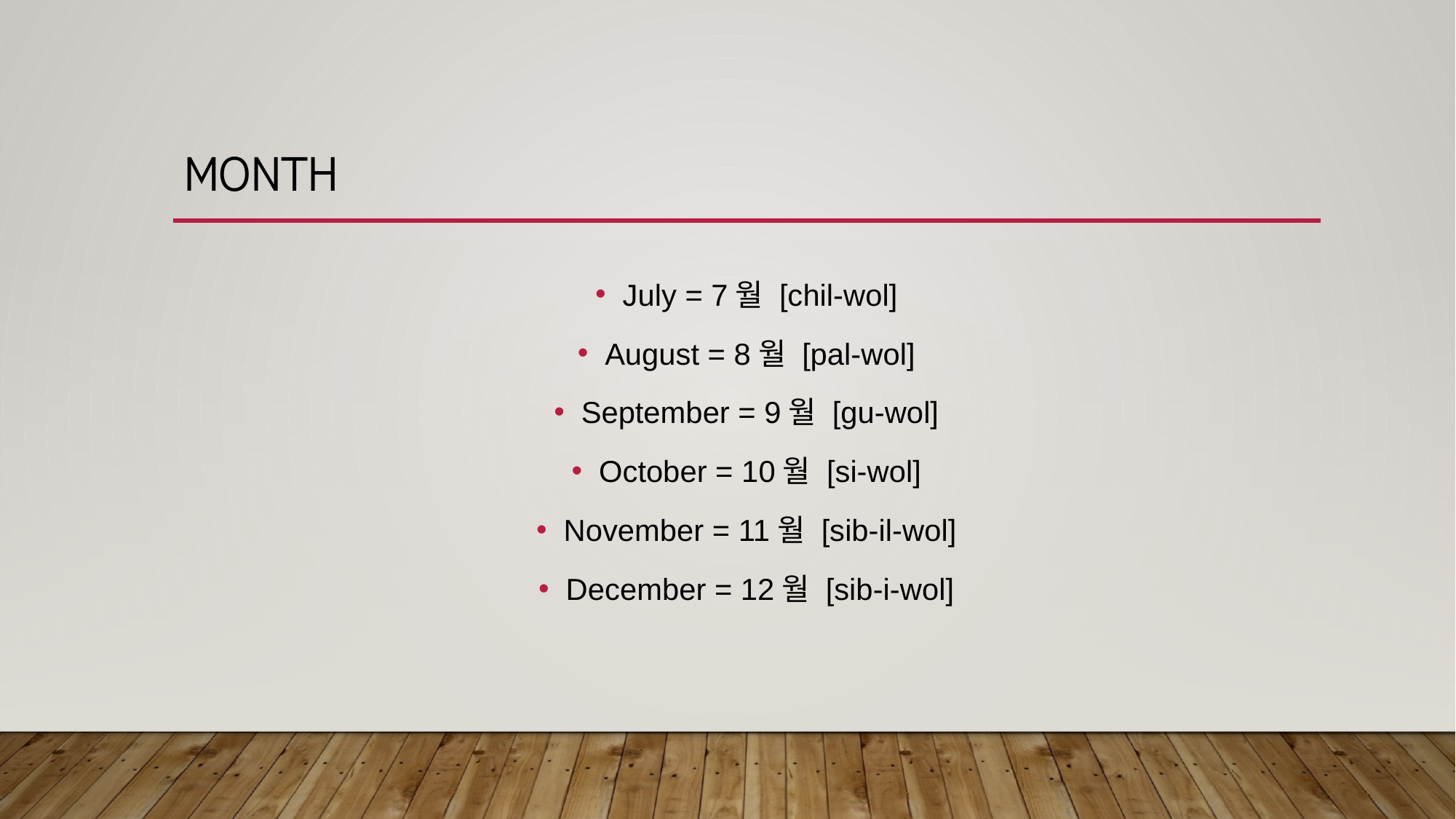

# month
July = 7월 [chil-wol]
August = 8월 [pal-wol]
September = 9월 [gu-wol]
October = 10월 [si-wol]
November = 11월 [sib-il-wol]
December = 12월 [sib-i-wol]